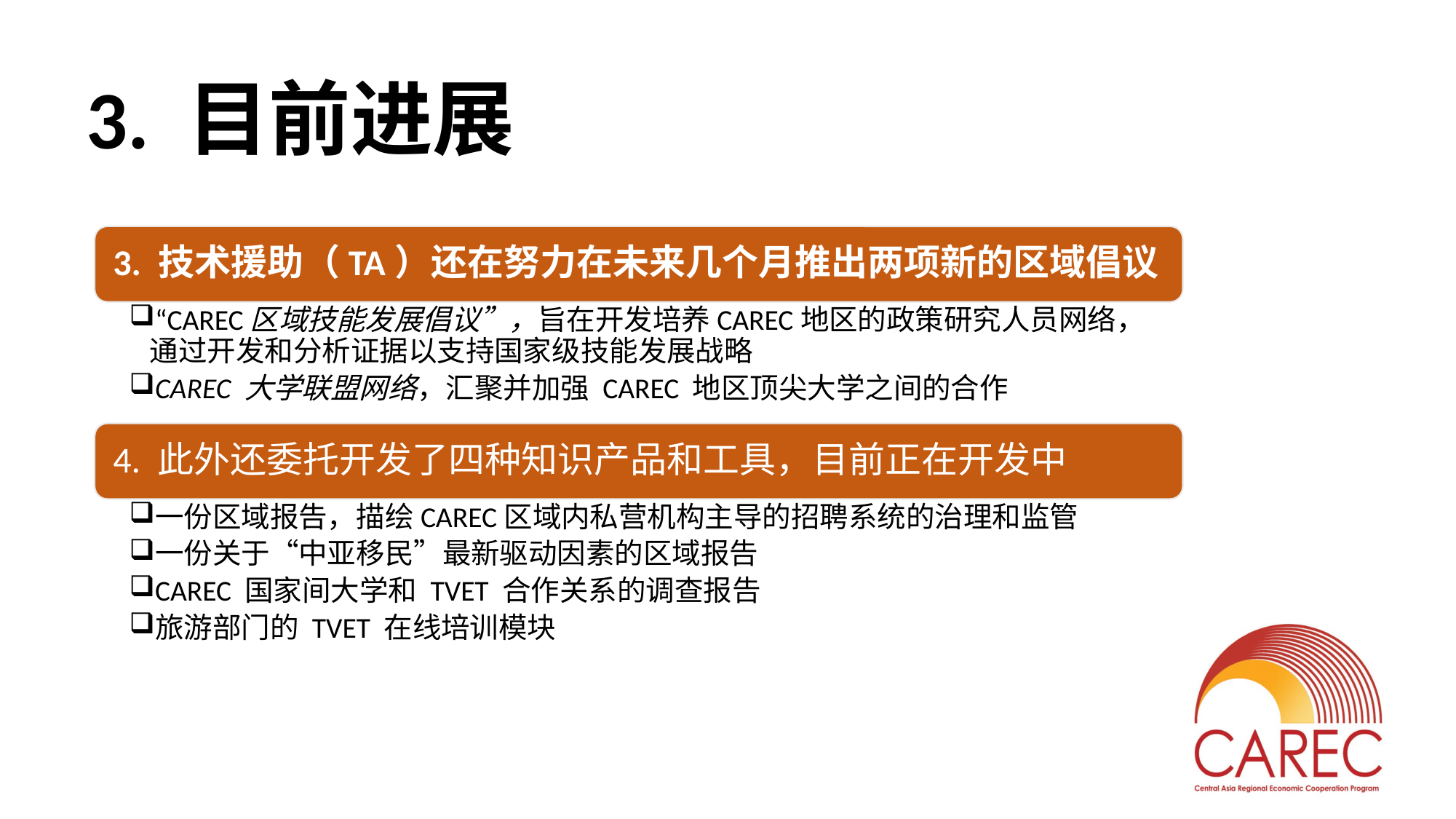

# 3. 目前进展
3. 技术援助（TA）还在努力在未来几个月推出两项新的区域倡议
“CAREC区域技能发展倡议”，旨在开发培养CAREC地区的政策研究人员网络，通过开发和分析证据以支持国家级技能发展战略
CAREC 大学联盟网络，汇聚并加强 CAREC 地区顶尖大学之间的合作
4. 此外还委托开发了四种知识产品和工具，目前正在开发中
一份区域报告，描绘CAREC区域内私营机构主导的招聘系统的治理和监管
一份关于“中亚移民”最新驱动因素的区域报告
CAREC 国家间大学和 TVET 合作关系的调查报告
旅游部门的 TVET 在线培训模块